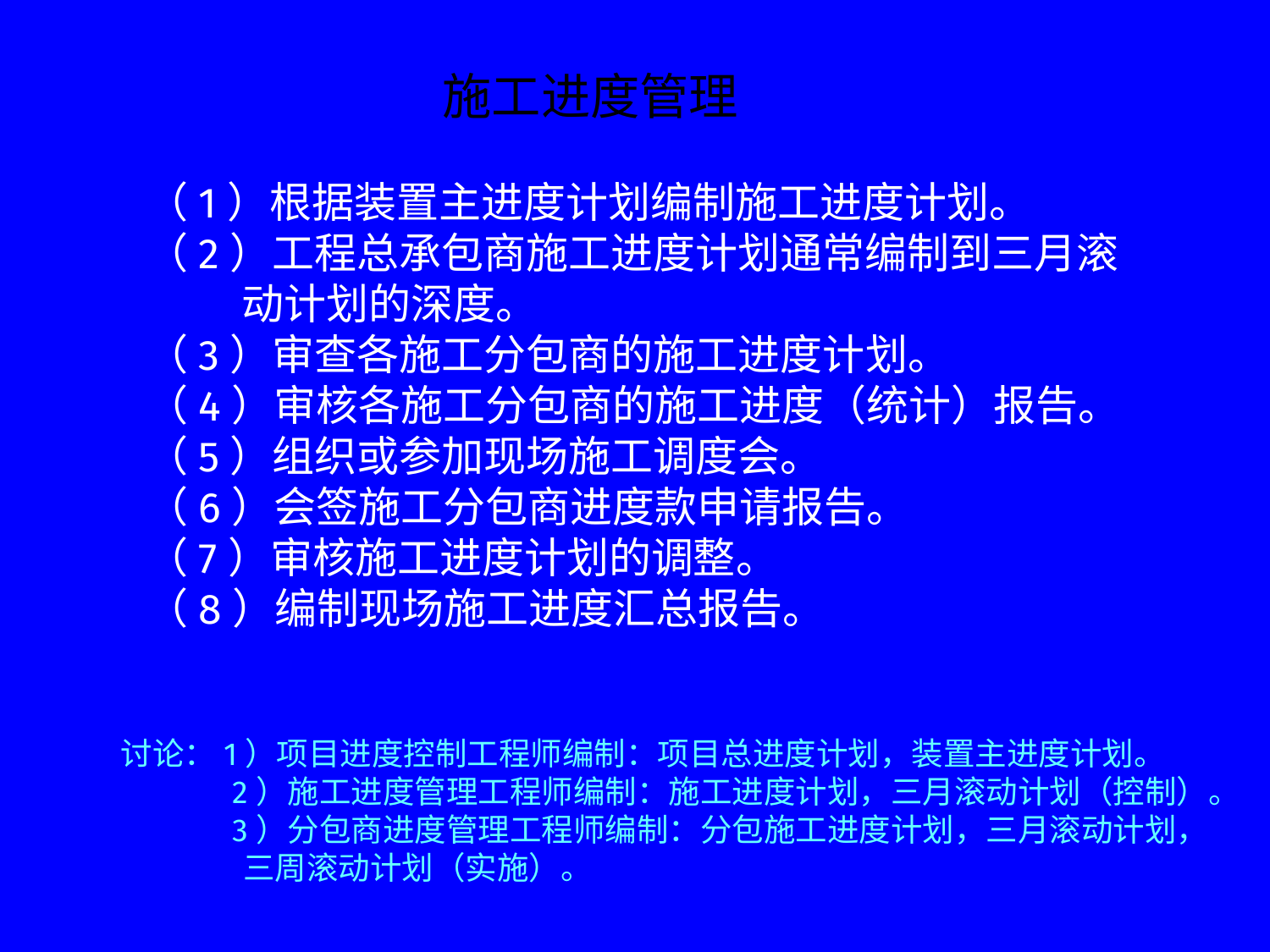

施工进度管理

             （1）根据装置主进度计划编制施工进度计划。
             （2）工程总承包商施工进度计划通常编制到三月滚
                       动计划的深度。
             （3）审查各施工分包商的施工进度计划。
             （4）审核各施工分包商的施工进度（统计）报告。
             （5）组织或参加现场施工调度会。
             （6）会签施工分包商进度款申请报告。
             （7）审核施工进度计划的调整。
             （8）编制现场施工进度汇总报告。

              讨论：1）项目进度控制工程师编制：项目总进度计划，装置主进度计划。
                          2）施工进度管理工程师编制：施工进度计划，三月滚动计划（控制）。
                          3）分包商进度管理工程师编制：分包施工进度计划，三月滚动计划，
                               三周滚动计划（实施）。